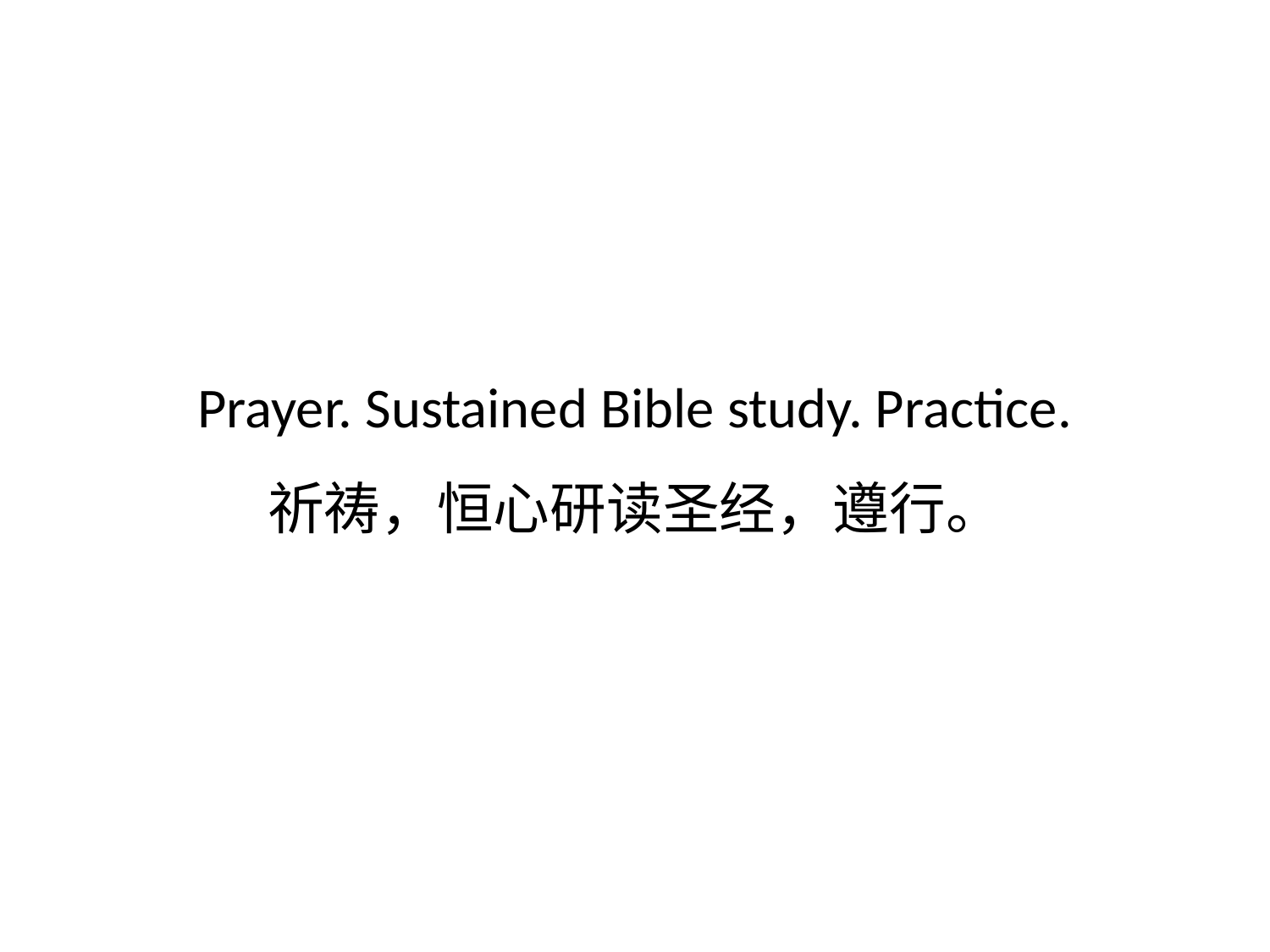

# Prayer. Sustained Bible study. Practice. 祈祷，恒心研读圣经，遵行。